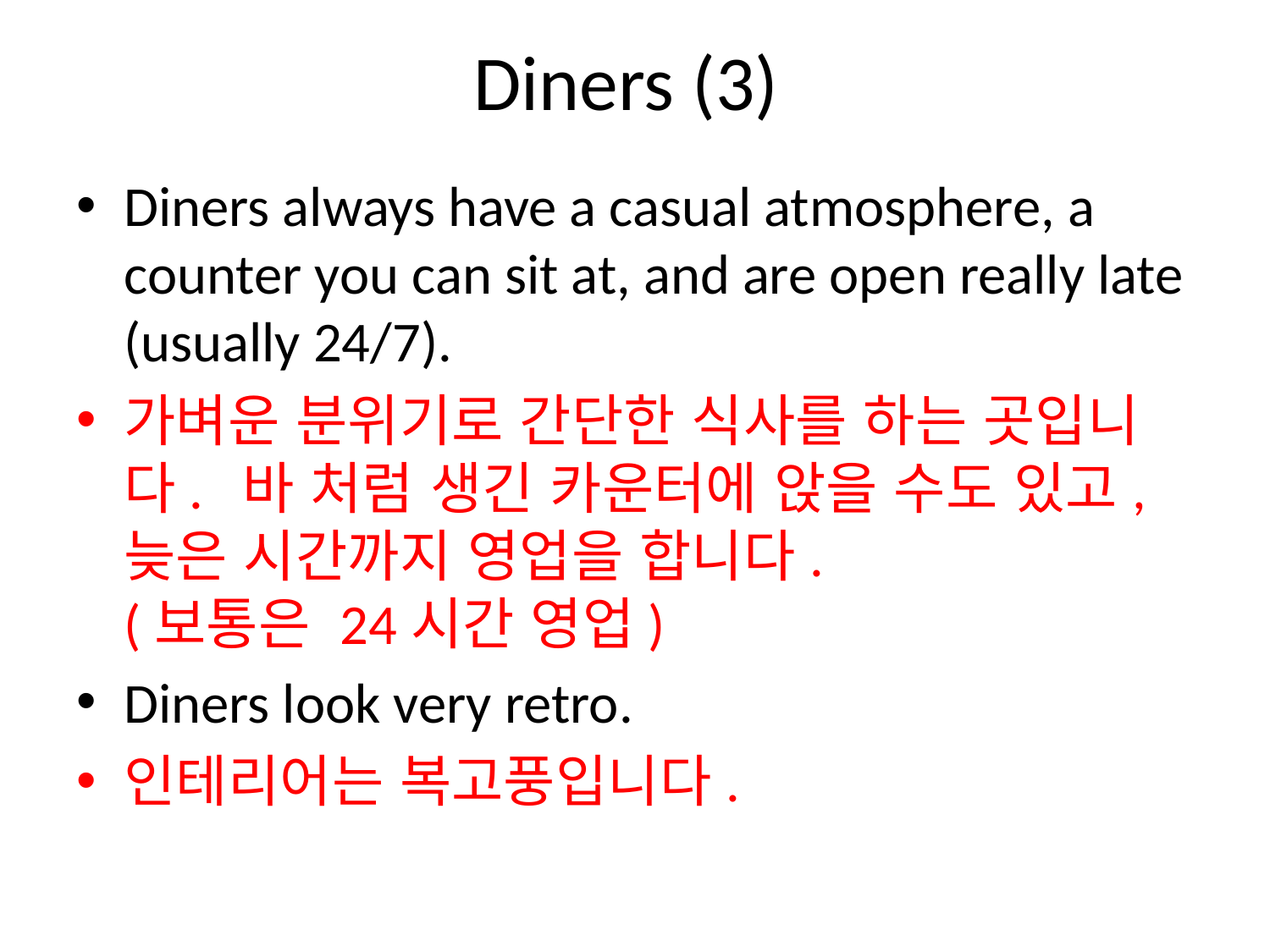

# Diners (3)
Diners always have a casual atmosphere, a counter you can sit at, and are open really late (usually 24/7).
가벼운 분위기로 간단한 식사를 하는 곳입니다.  바 처럼 생긴 카운터에 앉을 수도 있고,  늦은 시간까지 영업을 합니다.
(보통은 24시간 영업)
Diners look very retro.
인테리어는 복고풍입니다.